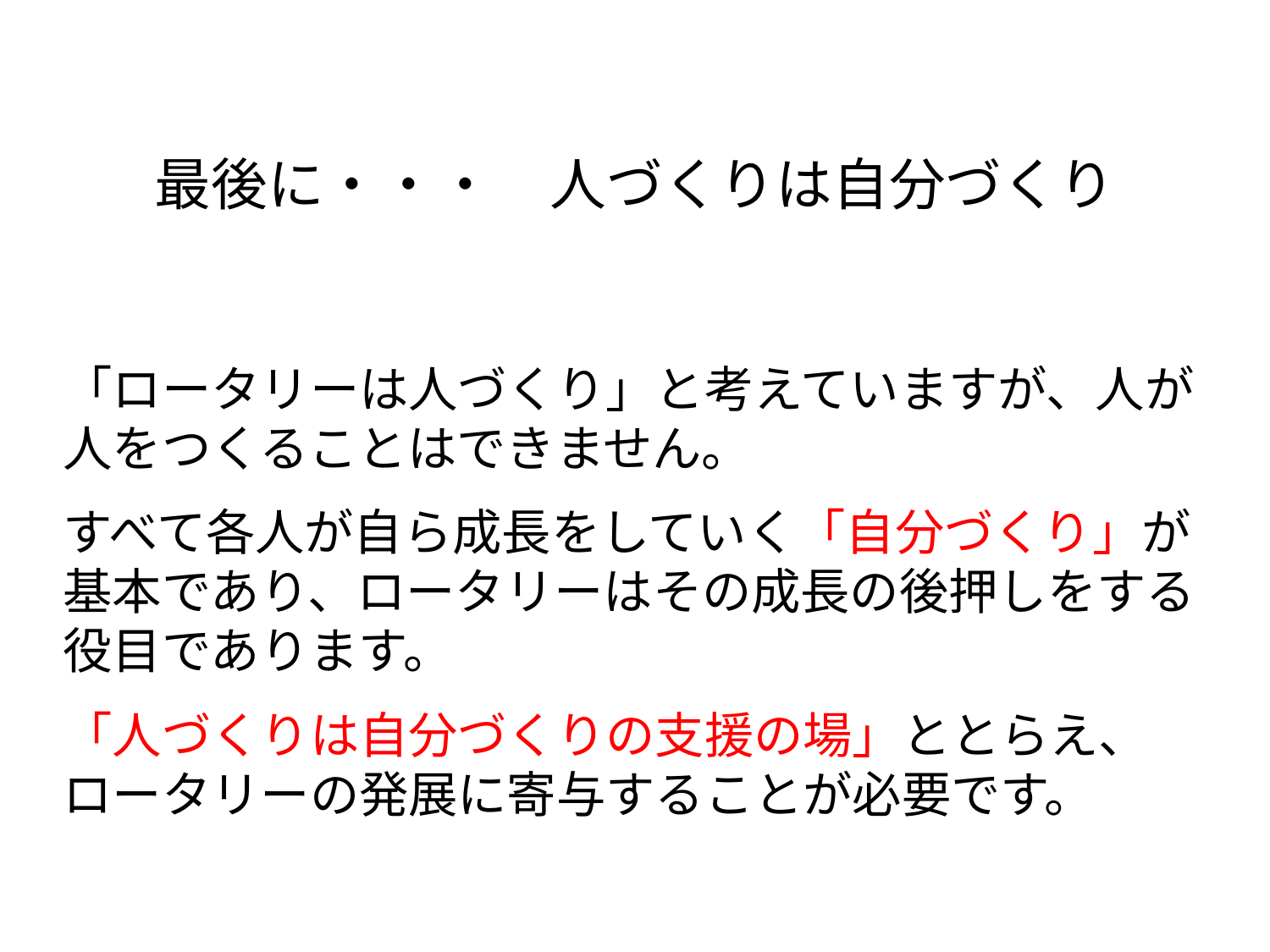

最後に・・・　人づくりは自分づくり
「ロータリーは人づくり」と考えていますが、人が人をつくることはできません。
すべて各人が自ら成長をしていく「自分づくり」が基本であり、ロータリーはその成長の後押しをする役目であります。
「人づくりは自分づくりの支援の場」ととらえ、ロータリーの発展に寄与することが必要です。